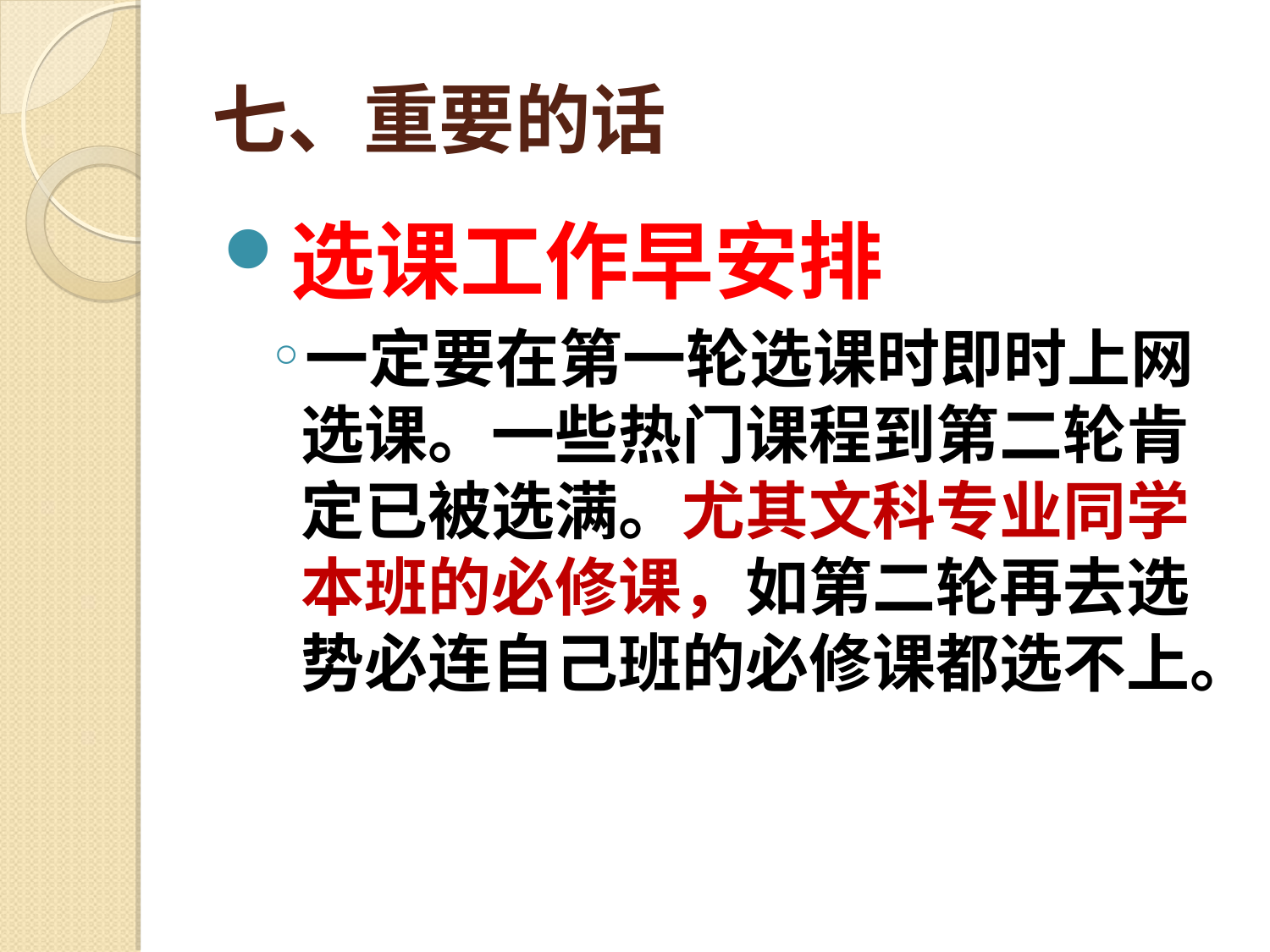

七、重要的话
选课工作早安排
一定要在第一轮选课时即时上网选课。一些热门课程到第二轮肯定已被选满。尤其文科专业同学本班的必修课，如第二轮再去选势必连自己班的必修课都选不上。